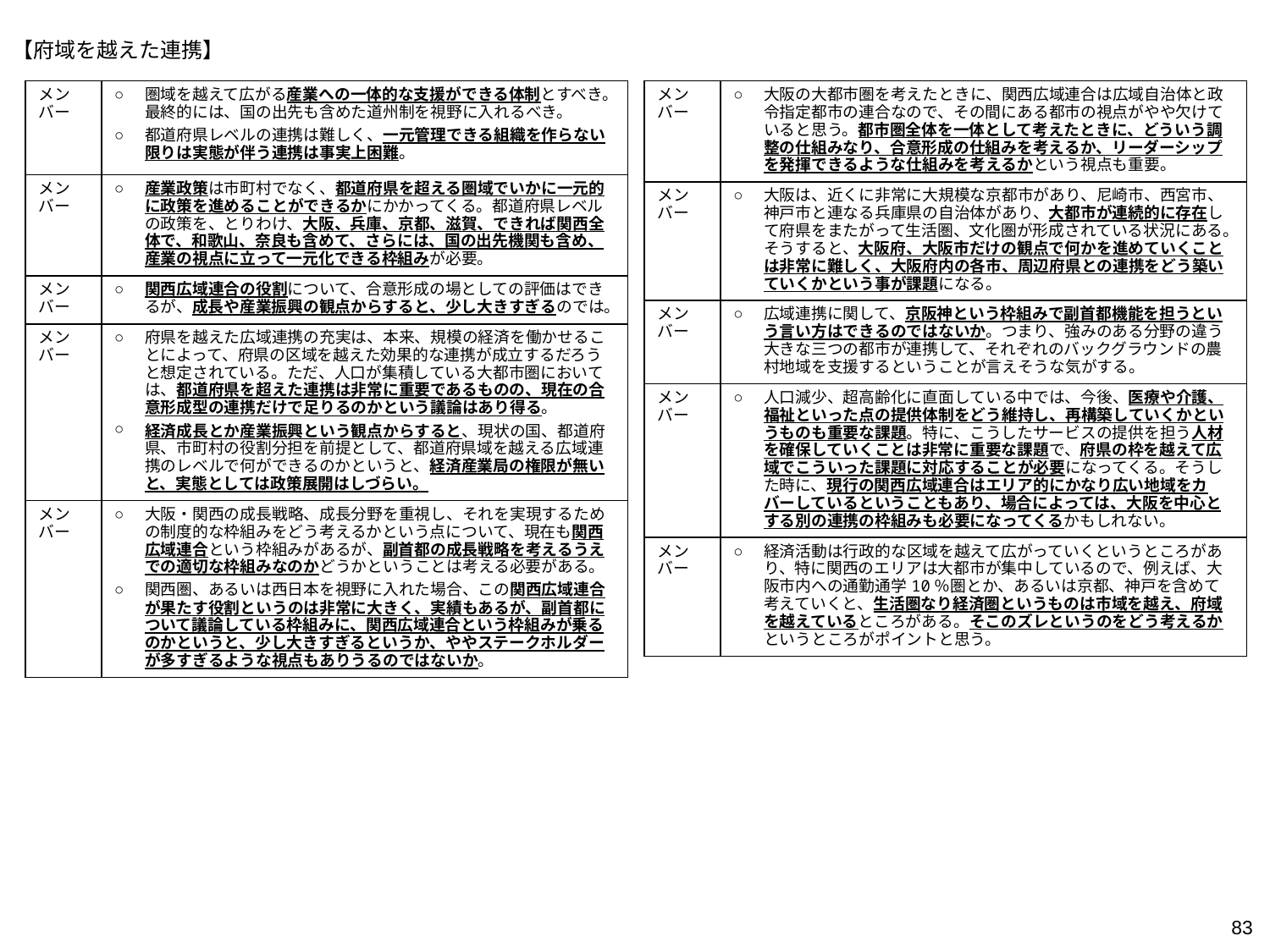

【府域を越えた連携】
| メンバー | ○ ○ | 圏域を越えて広がる産業への一体的な支援ができる体制とすべき。最終的には、国の出先も含めた道州制を視野に入れるべき。 都道府県レベルの連携は難しく、一元管理できる組織を作らない限りは実態が伴う連携は事実上困難。 |
| --- | --- | --- |
| メンバー | ○ | 産業政策は市町村でなく、都道府県を超える圏域でいかに一元的に政策を進めることができるかにかかってくる。都道府県レベルの政策を、とりわけ、大阪、兵庫、京都、滋賀、できれば関西全体で、和歌山、奈良も含めて、さらには、国の出先機関も含め、産業の視点に立って一元化できる枠組みが必要。 |
| メンバー | ○ | 関西広域連合の役割について、合意形成の場としての評価はできるが、成長や産業振興の観点からすると、少し大きすぎるのでは。 |
| メンバー | ○ ○ | 府県を越えた広域連携の充実は、本来、規模の経済を働かせることによって、府県の区域を越えた効果的な連携が成立するだろうと想定されている。ただ、人口が集積している大都市圏においては、都道府県を超えた連携は非常に重要であるものの、現在の合意形成型の連携だけで足りるのかという議論はあり得る。 経済成長とか産業振興という観点からすると、現状の国、都道府県、市町村の役割分担を前提として、都道府県域を越える広域連携のレベルで何ができるのかというと、経済産業局の権限が無いと、実態としては政策展開はしづらい。 |
| メンバー | ○ ○ | 大阪・関西の成長戦略、成長分野を重視し、それを実現するための制度的な枠組みをどう考えるかという点について、現在も関西広域連合という枠組みがあるが、副首都の成長戦略を考えるうえでの適切な枠組みなのかどうかということは考える必要がある。 関西圏、あるいは西日本を視野に入れた場合、この関西広域連合が果たす役割というのは非常に大きく、実績もあるが、副首都について議論している枠組みに、関西広域連合という枠組みが乗るのかというと、少し大きすぎるというか、ややステークホルダーが多すぎるような視点もありうるのではないか。 |
| メンバー | ○ | 大阪の大都市圏を考えたときに、関西広域連合は広域自治体と政令指定都市の連合なので、その間にある都市の視点がやや欠けていると思う。都市圏全体を一体として考えたときに、どういう調整の仕組みなり、合意形成の仕組みを考えるか、リーダーシップを発揮できるような仕組みを考えるかという視点も重要。 |
| --- | --- | --- |
| メンバー | ○ | 大阪は、近くに非常に大規模な京都市があり、尼崎市、西宮市、神戸市と連なる兵庫県の自治体があり、大都市が連続的に存在して府県をまたがって生活圏、文化圏が形成されている状況にある。そうすると、大阪府、大阪市だけの観点で何かを進めていくことは非常に難しく、大阪府内の各市、周辺府県との連携をどう築いていくかという事が課題になる。 |
| メンバー | ○ | 広域連携に関して、京阪神という枠組みで副首都機能を担うという言い方はできるのではないか。つまり、強みのある分野の違う大きな三つの都市が連携して、それぞれのバックグラウンドの農村地域を支援するということが言えそうな気がする。 |
| メンバー | ○ | 人口減少、超高齢化に直面している中では、今後、医療や介護、福祉といった点の提供体制をどう維持し、再構築していくかというものも重要な課題。特に、こうしたサービスの提供を担う人材を確保していくことは非常に重要な課題で、府県の枠を越えて広域でこういった課題に対応することが必要になってくる。そうした時に、現行の関西広域連合はエリア的にかなり広い地域をカバーしているということもあり、場合によっては、大阪を中心とする別の連携の枠組みも必要になってくるかもしれない。 |
| メンバー | ○ | 経済活動は行政的な区域を越えて広がっていくというところがあり、特に関西のエリアは大都市が集中しているので、例えば、大阪市内への通勤通学10％圏とか、あるいは京都、神戸を含めて考えていくと、生活圏なり経済圏というものは市域を越え、府域を越えているところがある。そこのズレというのをどう考えるかというところがポイントと思う。 |
83